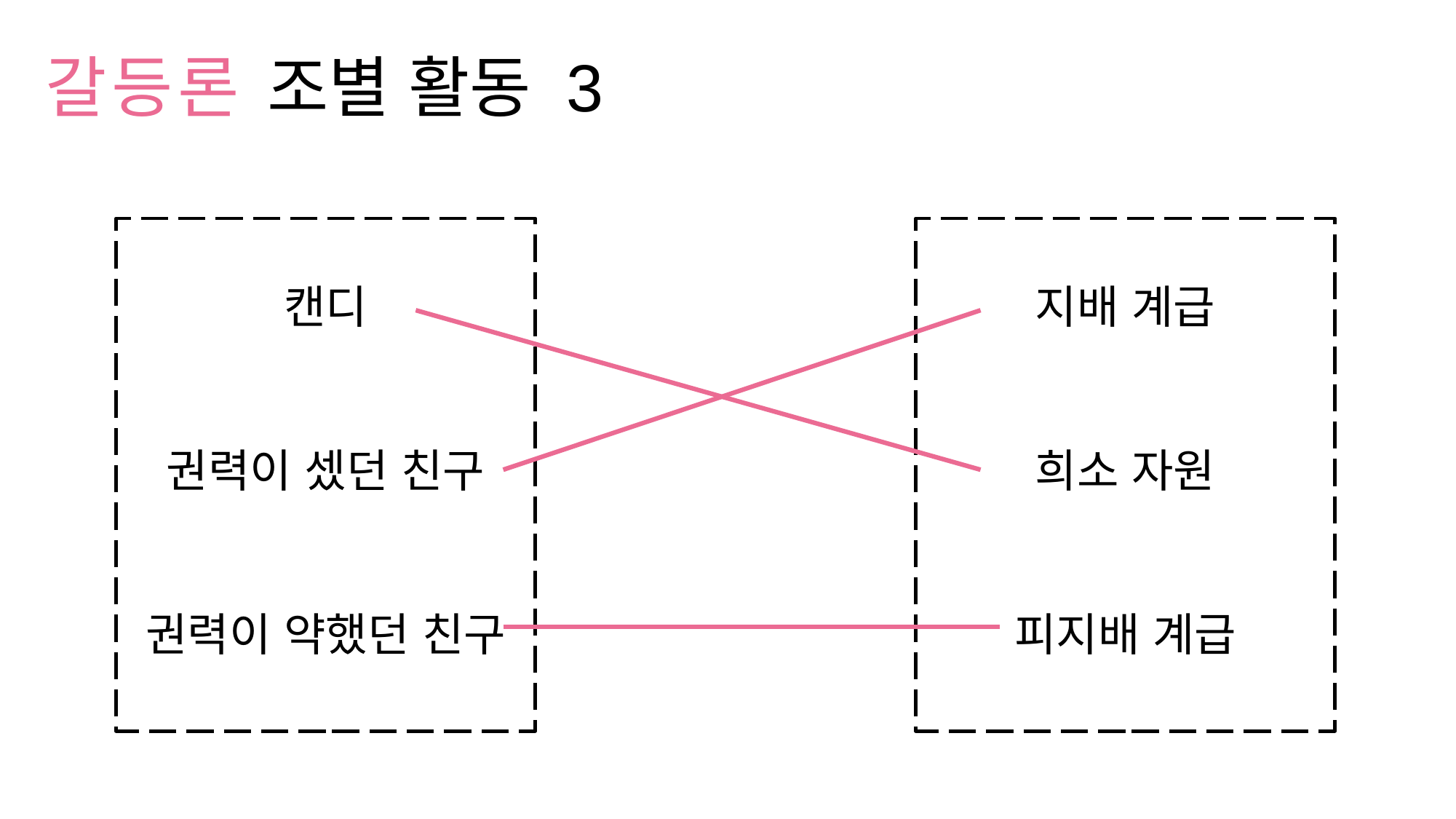

갈등론 조별 활동 3

캔디

권력이 셌던 친구

권력이 약했던 친구

지배 계급

희소 자원

피지배 계급